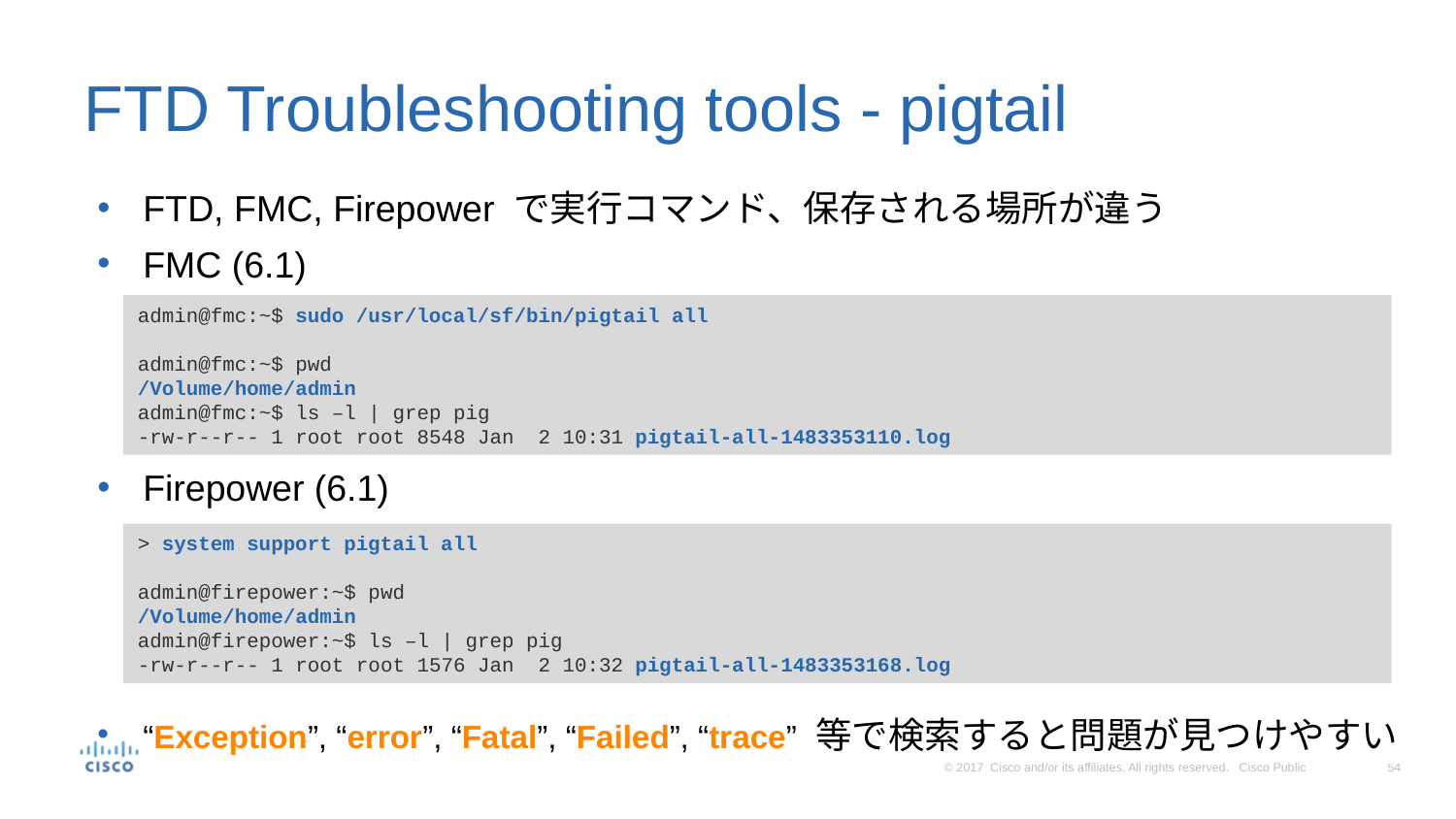

# FTD Troubleshooting tools - pigtail
FTD, FMC, Firepower で実行コマンド、保存される場所が違う
FMC (6.1)

Firepower (6.1)

“Exception”, “error”, “Fatal”, “Failed”, “trace” 等で検索すると問題が見つけやすい

admin@fmc:~$ sudo /usr/local/sf/bin/pigtail all

admin@fmc:~$ pwd
/Volume/home/admin
admin@fmc:~$ ls –l | grep pig
-rw-r--r-- 1 root root 8548 Jan  2 10:31 pigtail-all-1483353110.log
> system support pigtail all

admin@firepower:~$ pwd
/Volume/home/admin
admin@firepower:~$ ls –l | grep pig
-rw-r--r-- 1 root root 1576 Jan  2 10:32 pigtail-all-1483353168.log